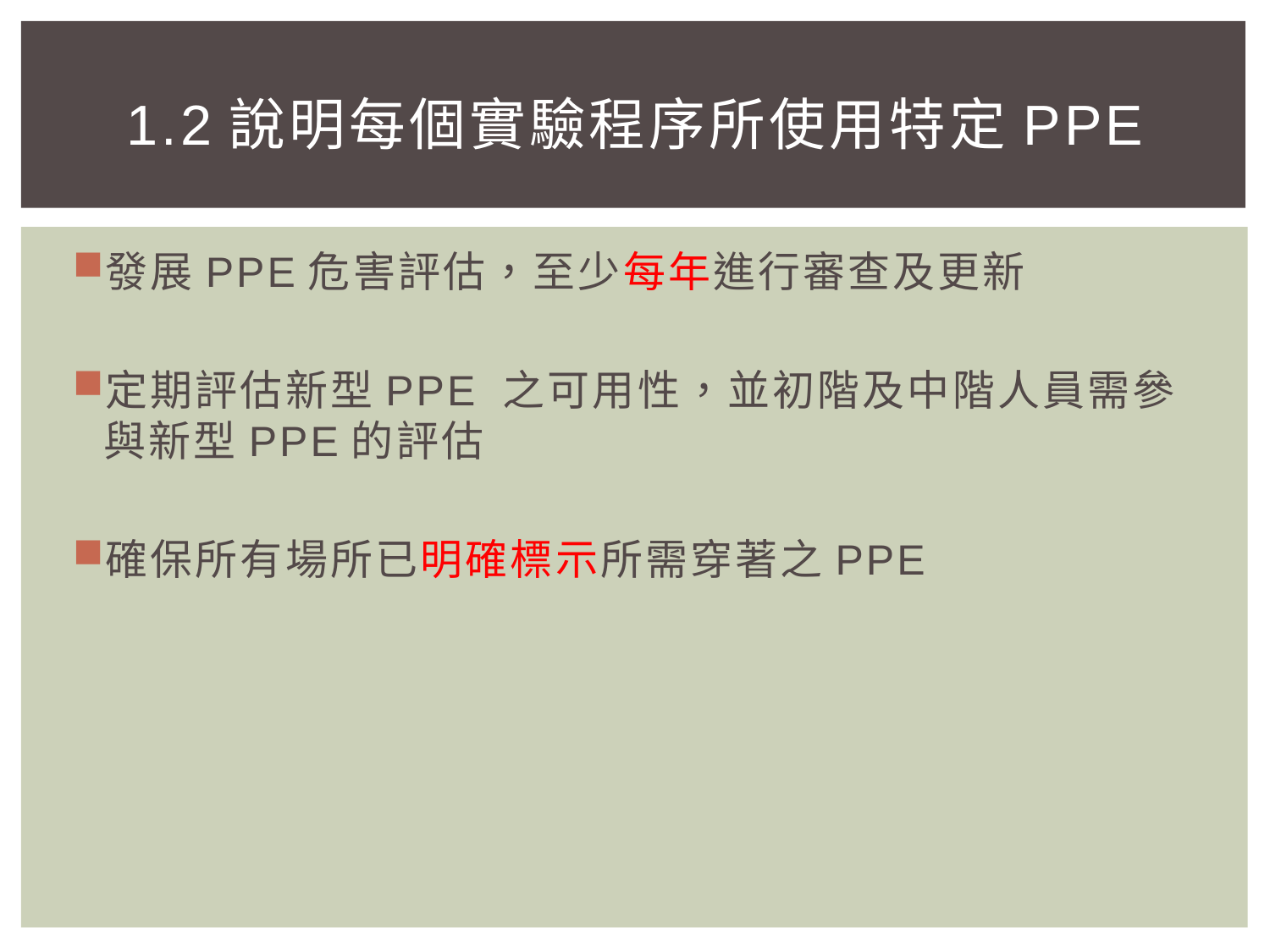

# 1.2說明每個實驗程序所使用特定PPE
發展PPE危害評估，至少每年進行審查及更新

定期評估新型PPE 之可用性，並初階及中階人員需參與新型PPE的評估

確保所有場所已明確標示所需穿著之PPE